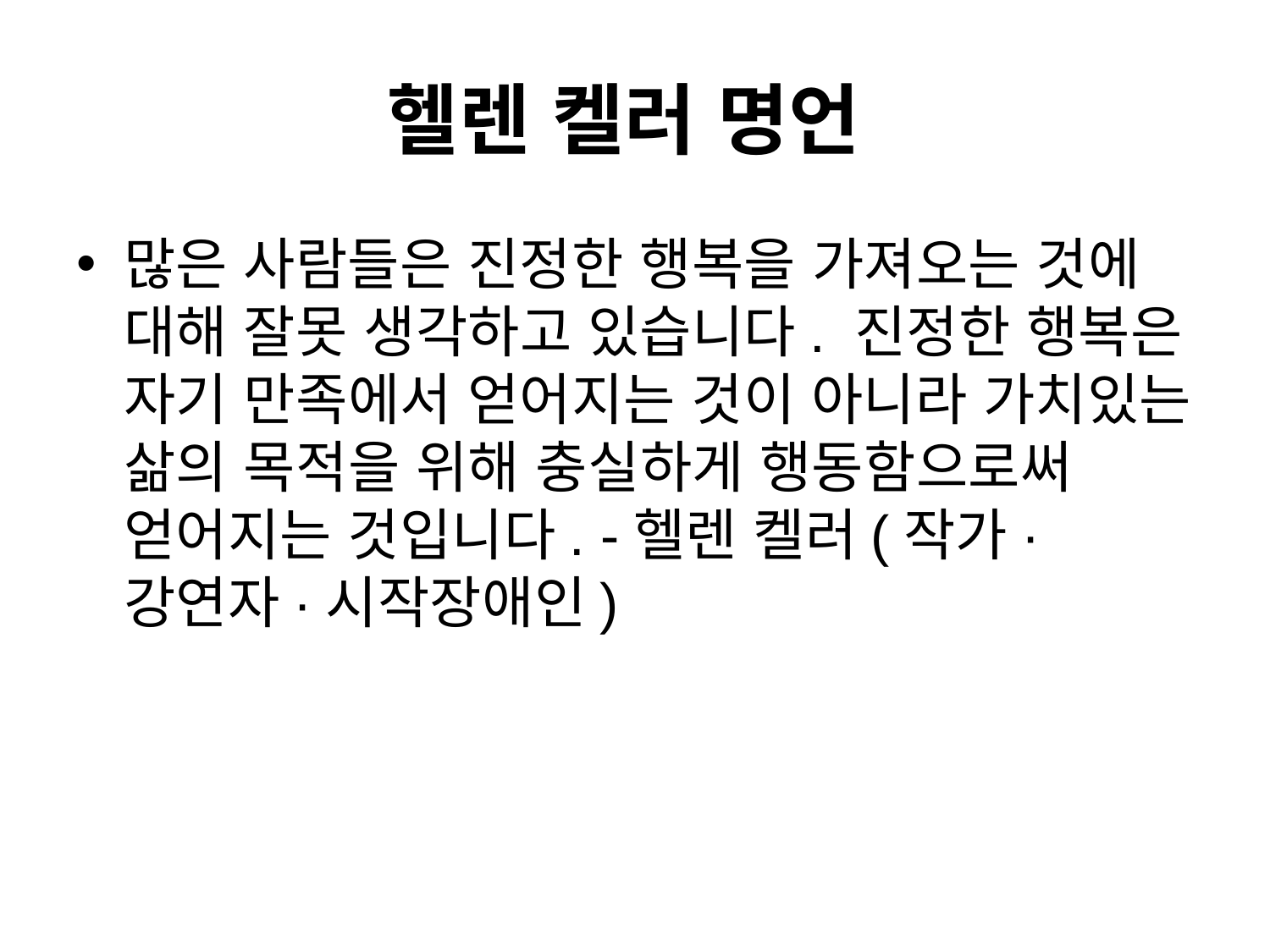

# 헬렌 켈러 명언
많은 사람들은 진정한 행복을 가져오는 것에 대해 잘못 생각하고 있습니다. 진정한 행복은 자기 만족에서 얻어지는 것이 아니라 가치있는 삶의 목적을 위해 충실하게 행동함으로써 얻어지는 것입니다. -헬렌 켈러(작가·강연자·시작장애인)